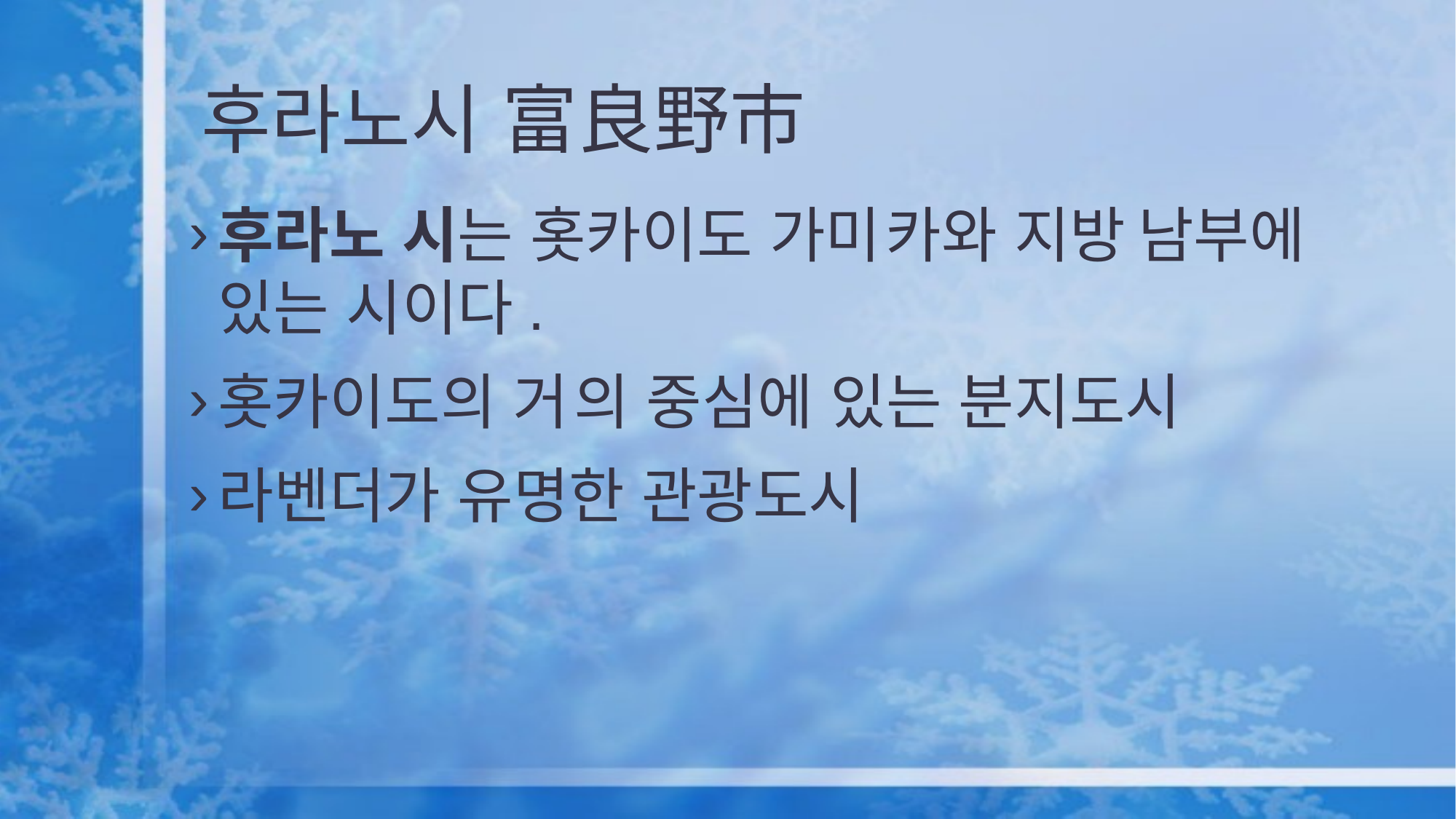

# 후라노시 富良野市
후라노 시는 홋카이도 가미카와 지방 남부에 있는 시이다.
홋카이도의 거의 중심에 있는 분지도시
라벤더가 유명한 관광도시